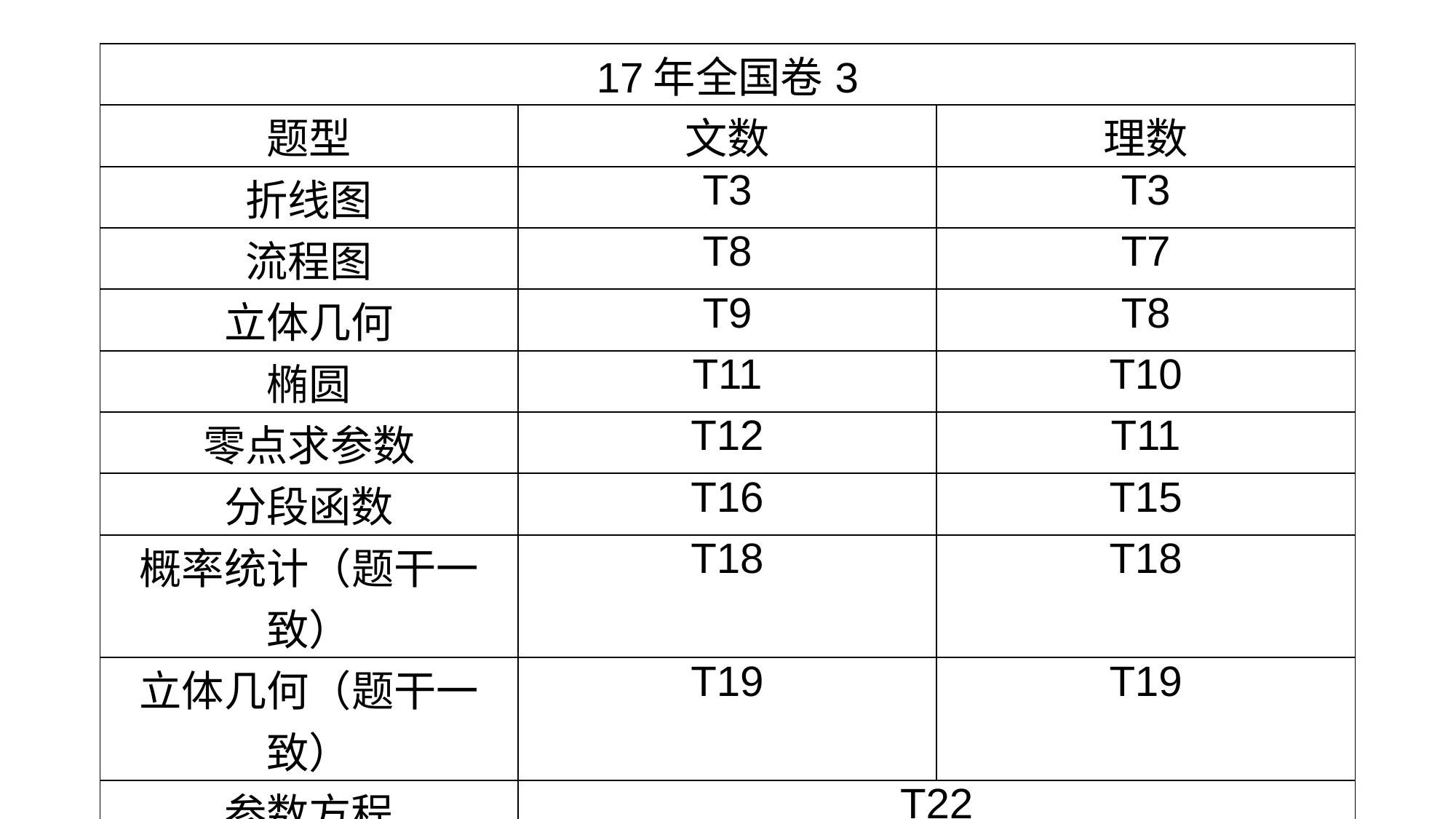

#
| 17年全国卷3 |  |  |
| --- | --- | --- |
| 题型 | 文数 | 理数 |
| 折线图 | T3 | T3 |
| 流程图 | T8 | T7 |
| 立体几何 | T9 | T8 |
| 椭圆 | T11 | T10 |
| 零点求参数 | T12 | T11 |
| 分段函数 | T16 | T15 |
| 概率统计（题干一致） | T18 | T18 |
| 立体几何（题干一致） | T19 | T19 |
| 参数方程 | T22 |  |
| 总结：共40分完全一致，24分基本一致 |  |  |